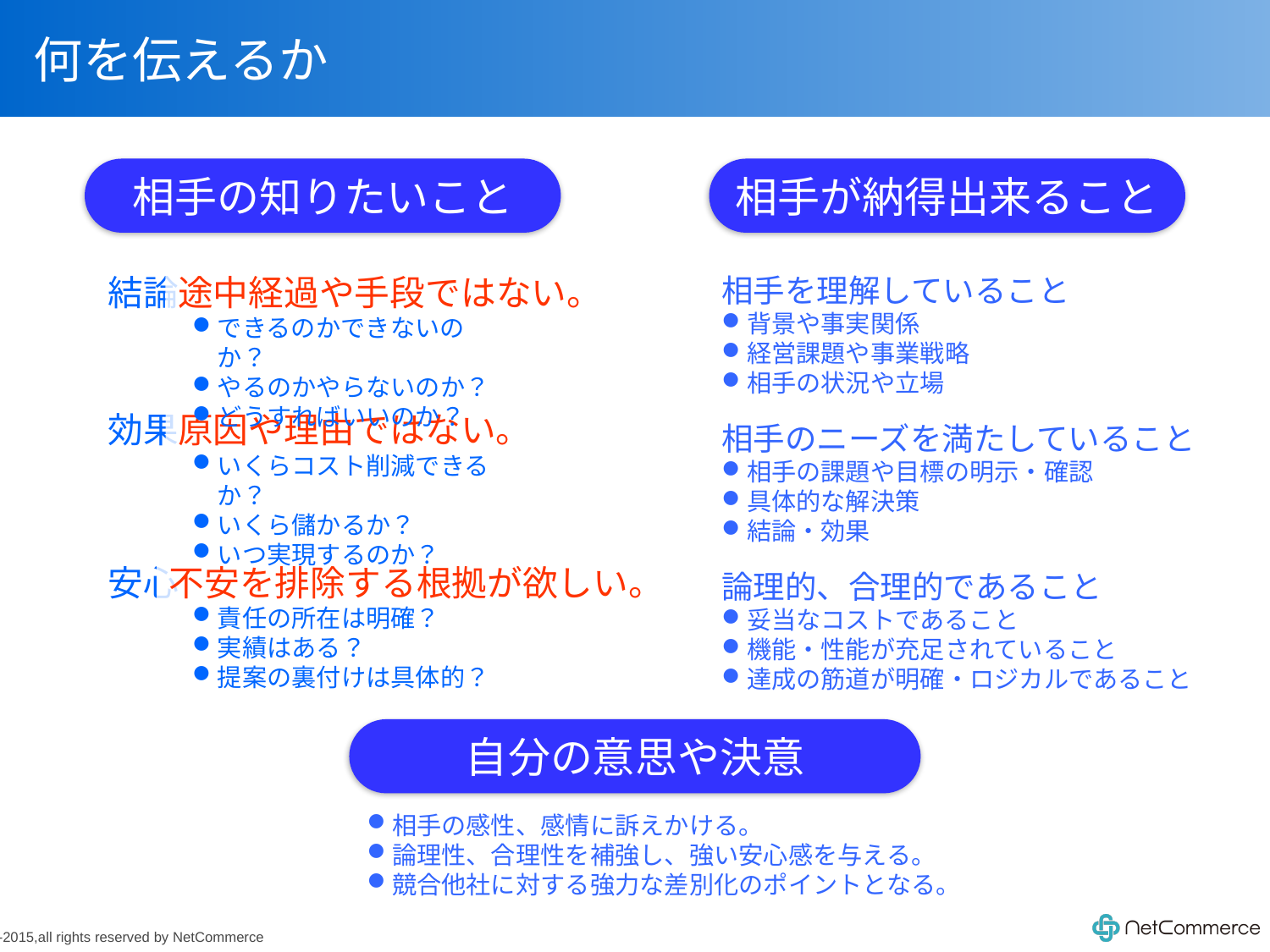

# 何を伝えるか
相手の知りたいこと
相手が納得出来ること
結論
途中経過や手段ではない。
できるのかできないのか？
やるのかやらないのか？
どうすればいいのか？
相手を理解していること
背景や事実関係
経営課題や事業戦略
相手の状況や立場
効果
原因や理由ではない。
いくらコスト削減できるか？
いくら儲かるか？
いつ実現するのか？
相手のニーズを満たしていること
相手の課題や目標の明示・確認
具体的な解決策
結論・効果
安心
不安を排除する根拠が欲しい。
責任の所在は明確？
実績はある？
提案の裏付けは具体的？
論理的、合理的であること
妥当なコストであること
機能・性能が充足されていること
達成の筋道が明確・ロジカルであること
自分の意思や決意
相手の感性、感情に訴えかける。
論理性、合理性を補強し、強い安心感を与える。
競合他社に対する強力な差別化のポイントとなる。